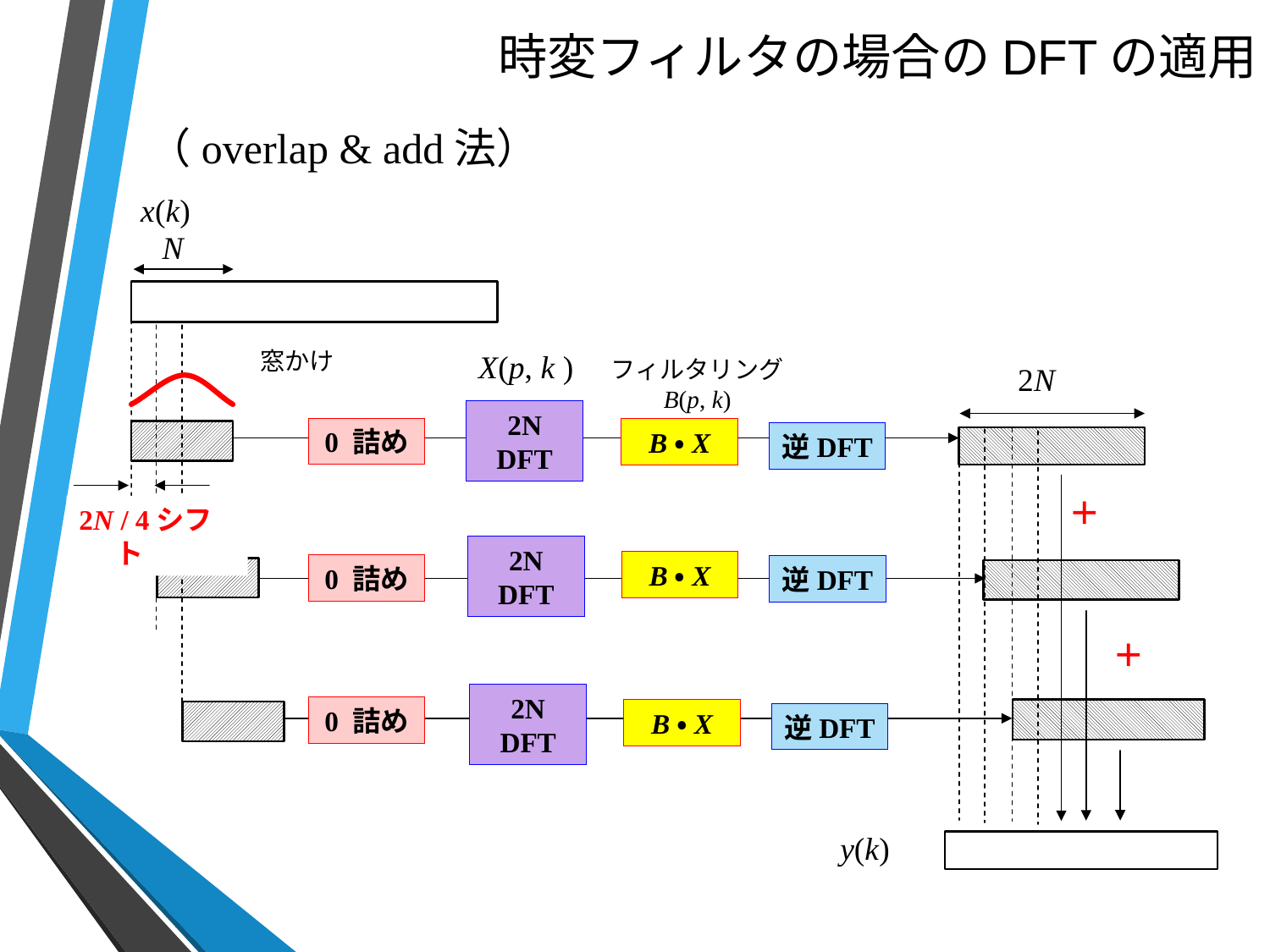

# 時変フィルタの場合のDFTの適用
（overlap & add法）
x(k)
N

窓かけ
X(p, k )
フィルタリング
B(p, k)
2N

2N
DFT
0 詰め
B・X

逆DFT

＋
2N / 4シフト
2N
DFT
B・X
0 詰め
逆DFT

＋
2N
DFT
0 詰め

B・X

逆DFT
y(k)